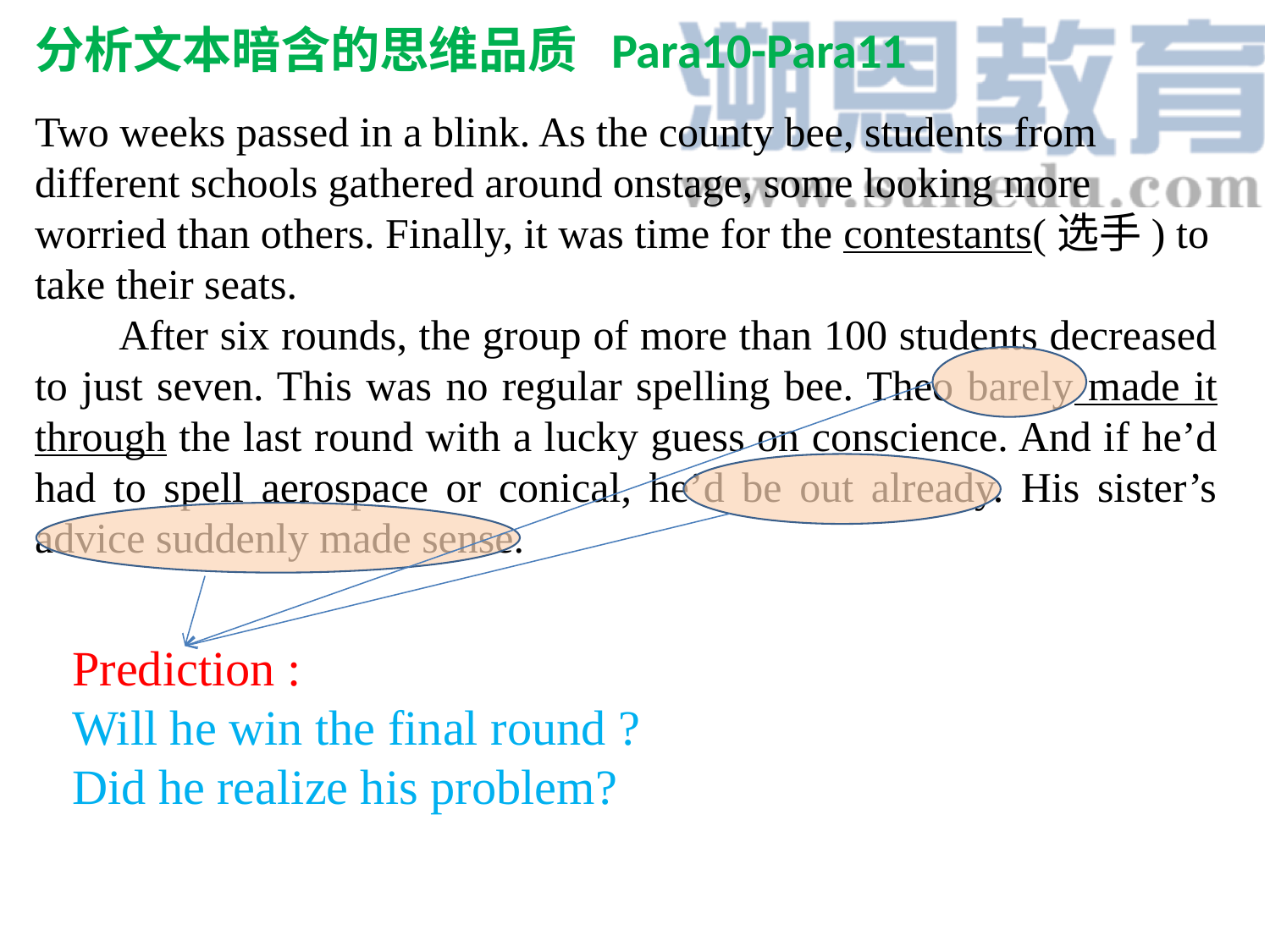

分析文本暗含的思维品质  Para10-Para11
Two weeks passed in a blink. As the county bee, students from different schools gathered around onstage, some looking more worried than others. Finally, it was time for the contestants(选手) to take their seats.    After six rounds, the group of more than 100 students decreased to just seven. This was no regular spelling bee. Theo barely made it through the last round with a lucky guess on conscience. And if he’d had to spell aerospace or conical, he’d be out already. His sister’s advice suddenly made sense.

Prediction :
Will he win the final round ?
Did he realize his problem?